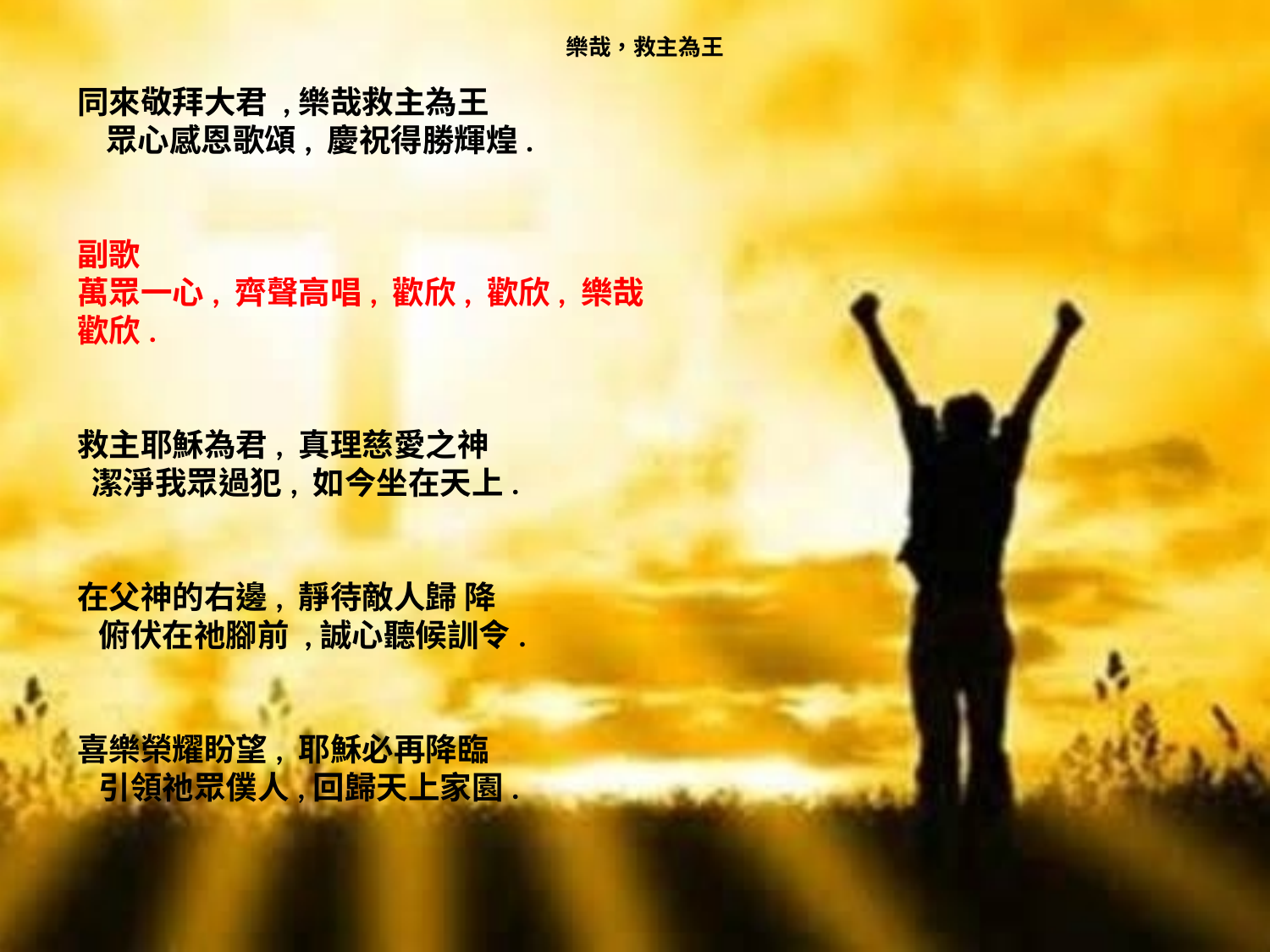

# 樂哉，救主為王
同來敬拜大君 ,樂哉救主為王                              眾心感恩歌頌, 慶祝得勝輝煌.

副歌
萬眾一心, 齊聲高唱, 歡欣, 歡欣, 樂哉歡欣.

救主耶穌為君, 真理慈愛之神                            潔淨我眾過犯, 如今坐在天上.

在父神的右邊, 靜待敵人歸 降                            俯伏在祂腳前 ,誠心聽候訓令.

喜樂榮耀盼望, 耶穌必再降臨                             引領祂眾僕人,回歸天上家園.